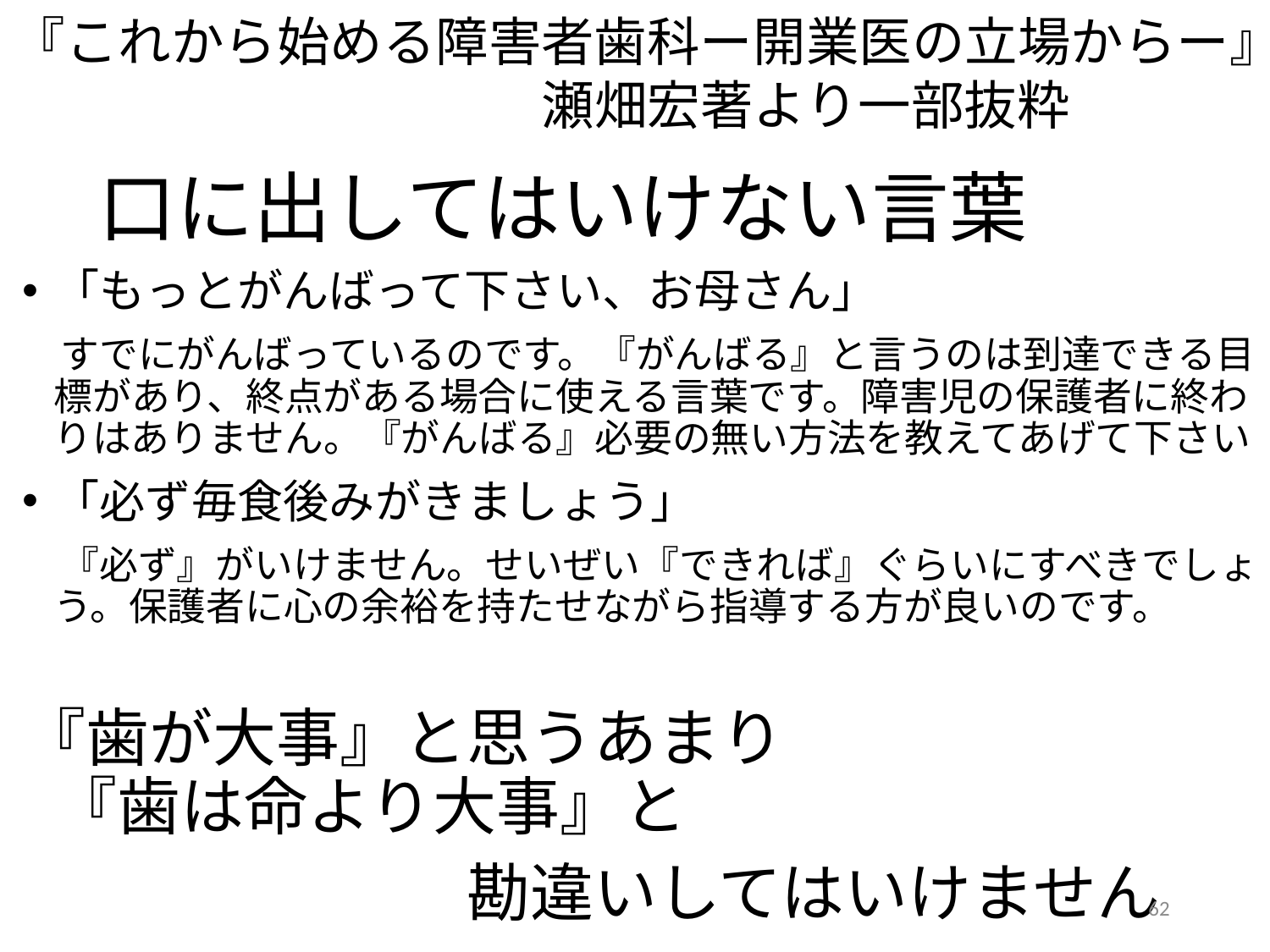

『これから始める障害者歯科ー開業医の立場からー』
　　　　　　　　　　瀬畑宏著より一部抜粋
# 口に出してはいけない言葉
「もっとがんばって下さい、お母さん」
　すでにがんばっているのです。『がんばる』と言うのは到達できる目標があり、終点がある場合に使える言葉です。障害児の保護者に終わりはありません。『がんばる』必要の無い方法を教えてあげて下さい
「必ず毎食後みがきましょう」
　『必ず』がいけません。せいぜい『できれば』ぐらいにすべきでしょう。保護者に心の余裕を持たせながら指導する方が良いのです。

『歯が大事』と思うあまり　　　　　　　『歯は命より大事』と
　　　　　　　勘違いしてはいけません
62